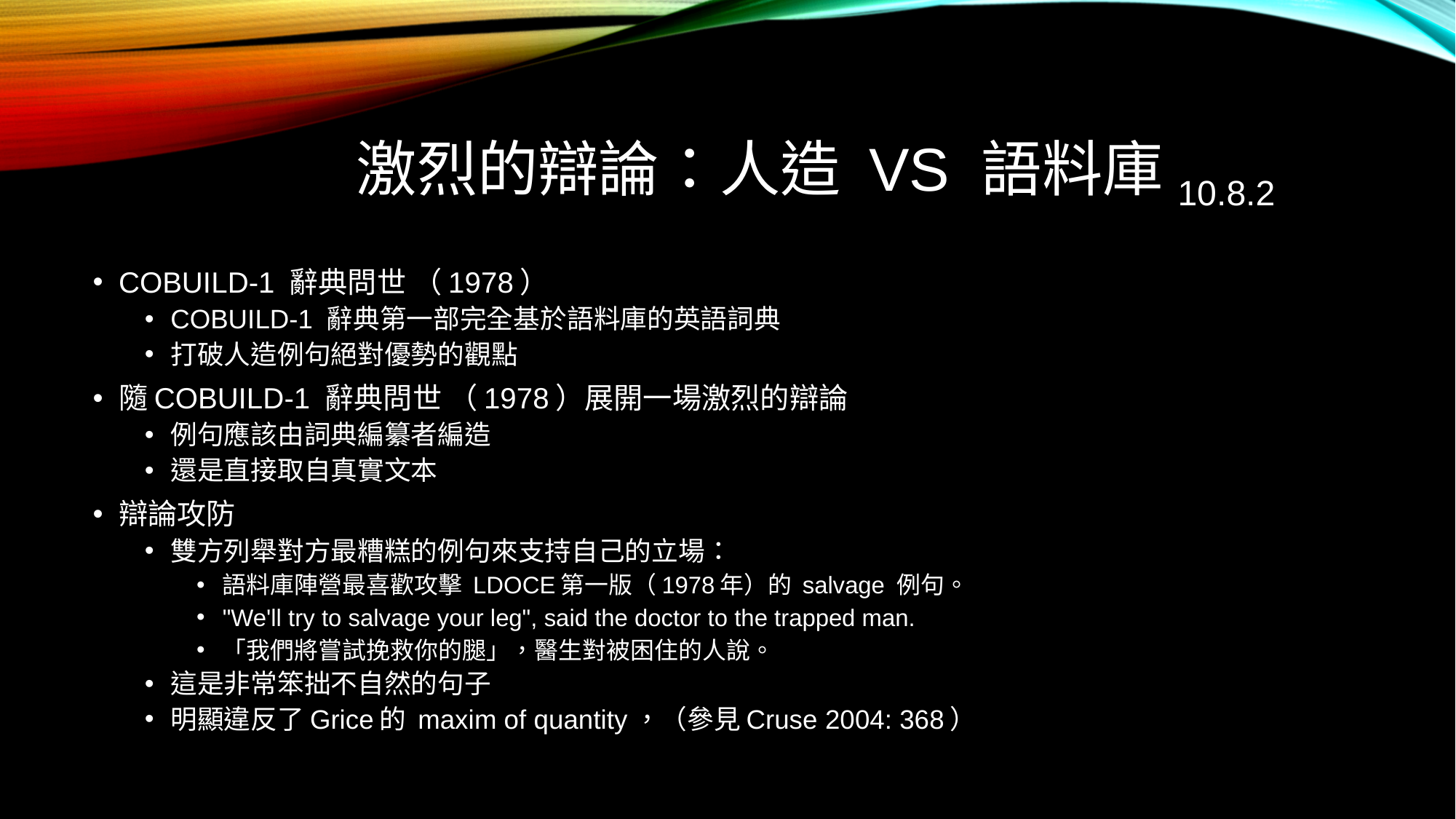

# 激烈的辯論：人造 vs 語料庫10.8.2
COBUILD-1 辭典問世 （1978）
COBUILD-1 辭典第一部完全基於語料庫的英語詞典
打破人造例句絕對優勢的觀點
隨COBUILD-1 辭典問世 （1978）展開一場激烈的辯論
例句應該由詞典編纂者編造
還是直接取自真實文本
辯論攻防
雙方列舉對方最糟糕的例句來支持自己的立場：
語料庫陣營最喜歡攻擊 LDOCE第一版（1978年）的 salvage 例句。
"We'll try to salvage your leg", said the doctor to the trapped man.
「我們將嘗試挽救你的腿」，醫生對被困住的人說。
這是非常笨拙不自然的句子
明顯違反了Grice的 maxim of quantity，（參見Cruse 2004: 368）